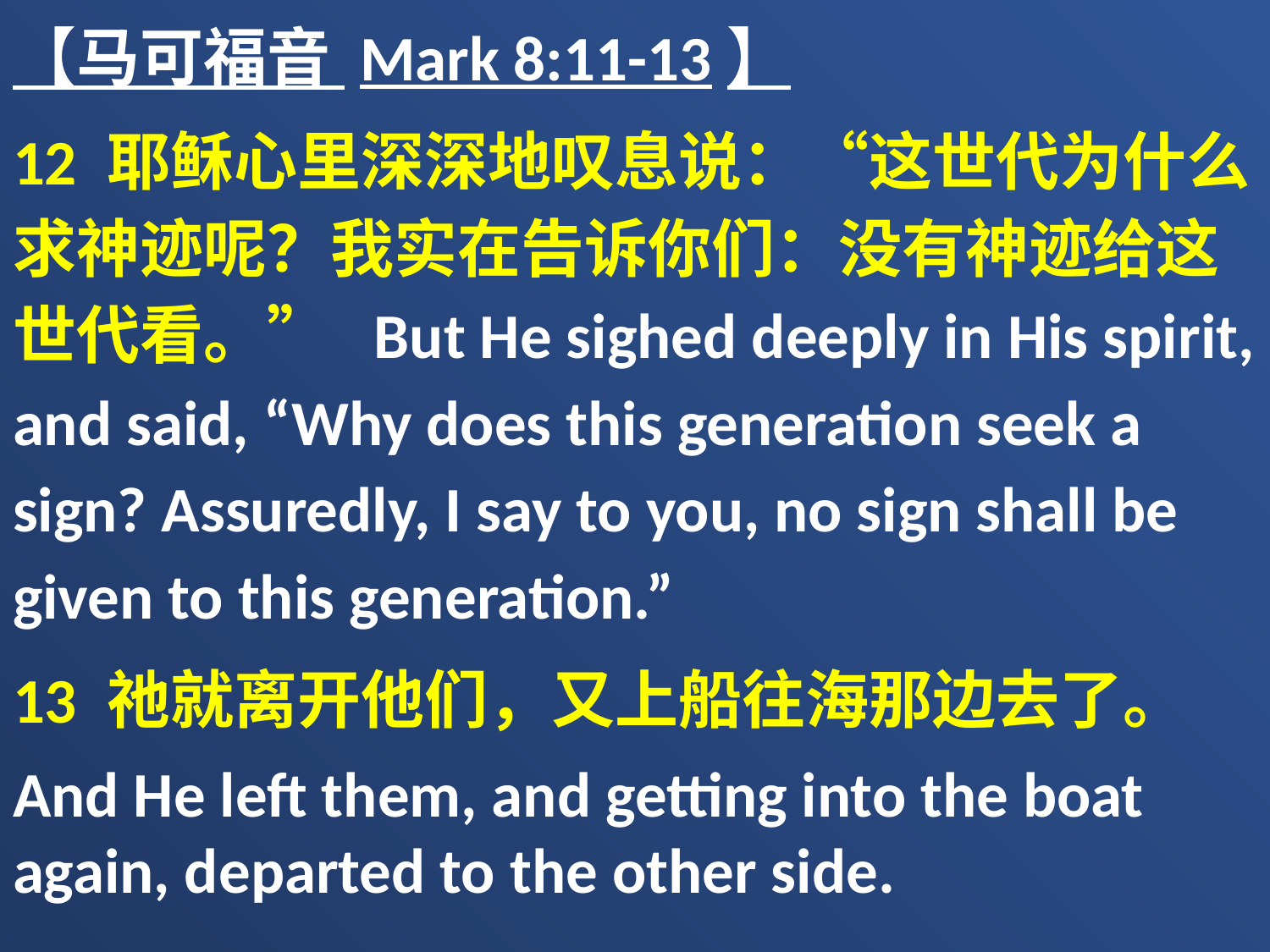

【马可福音 Mark 8:11-13】
12 耶稣心里深深地叹息说：“这世代为什么求神迹呢？我实在告诉你们：没有神迹给这世代看。”  But He sighed deeply in His spirit, and said, “Why does this generation seek a sign? Assuredly, I say to you, no sign shall be given to this generation.”
13 祂就离开他们，又上船往海那边去了。
And He left them, and getting into the boat again, departed to the other side.